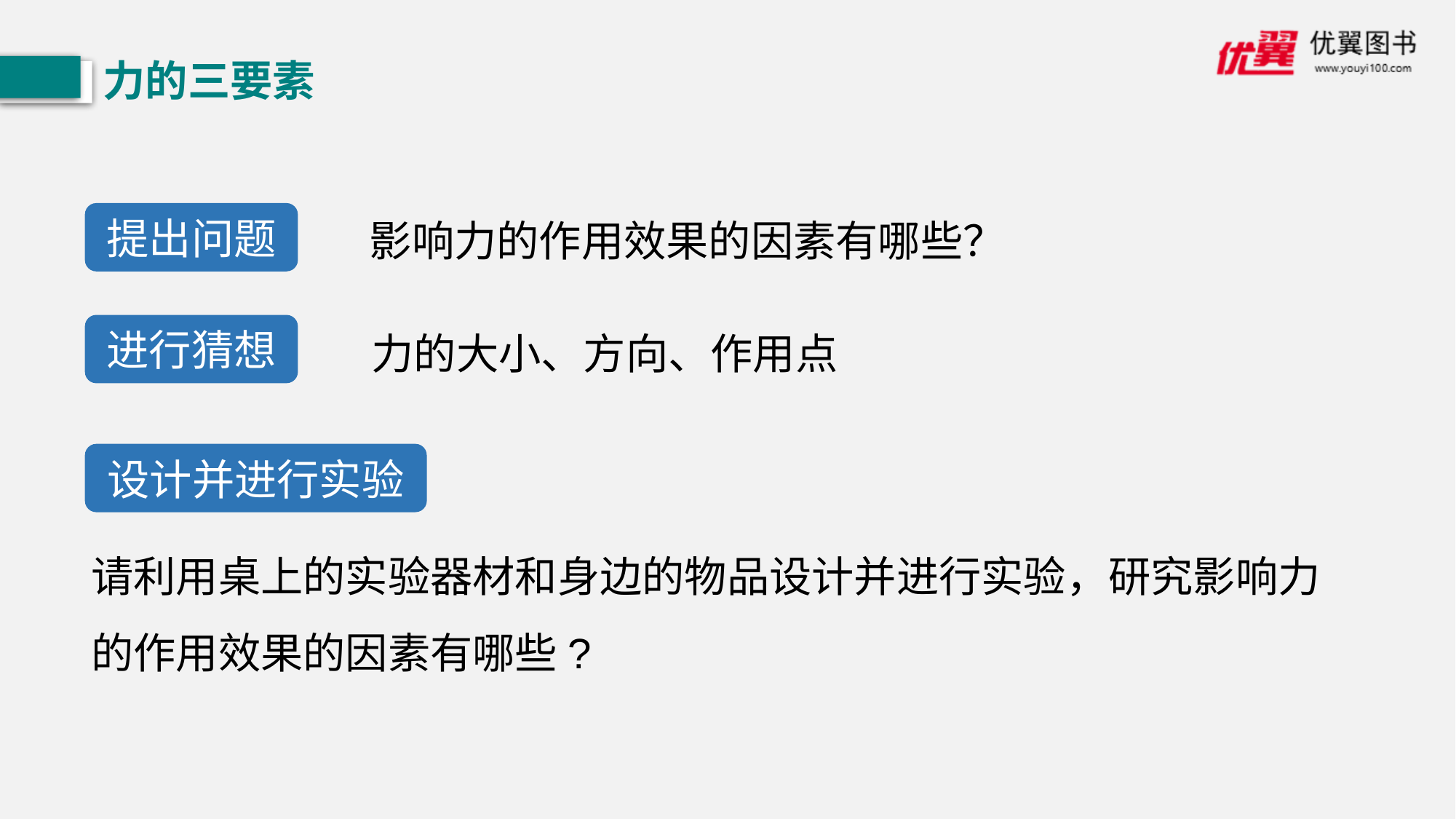

力的三要素

提出问题
影响力的作用效果的因素有哪些？
进行猜想
力的大小、方向、作用点
设计并进行实验
请利用桌上的实验器材和身边的物品设计并进行实验，研究影响力的作用效果的因素有哪些?